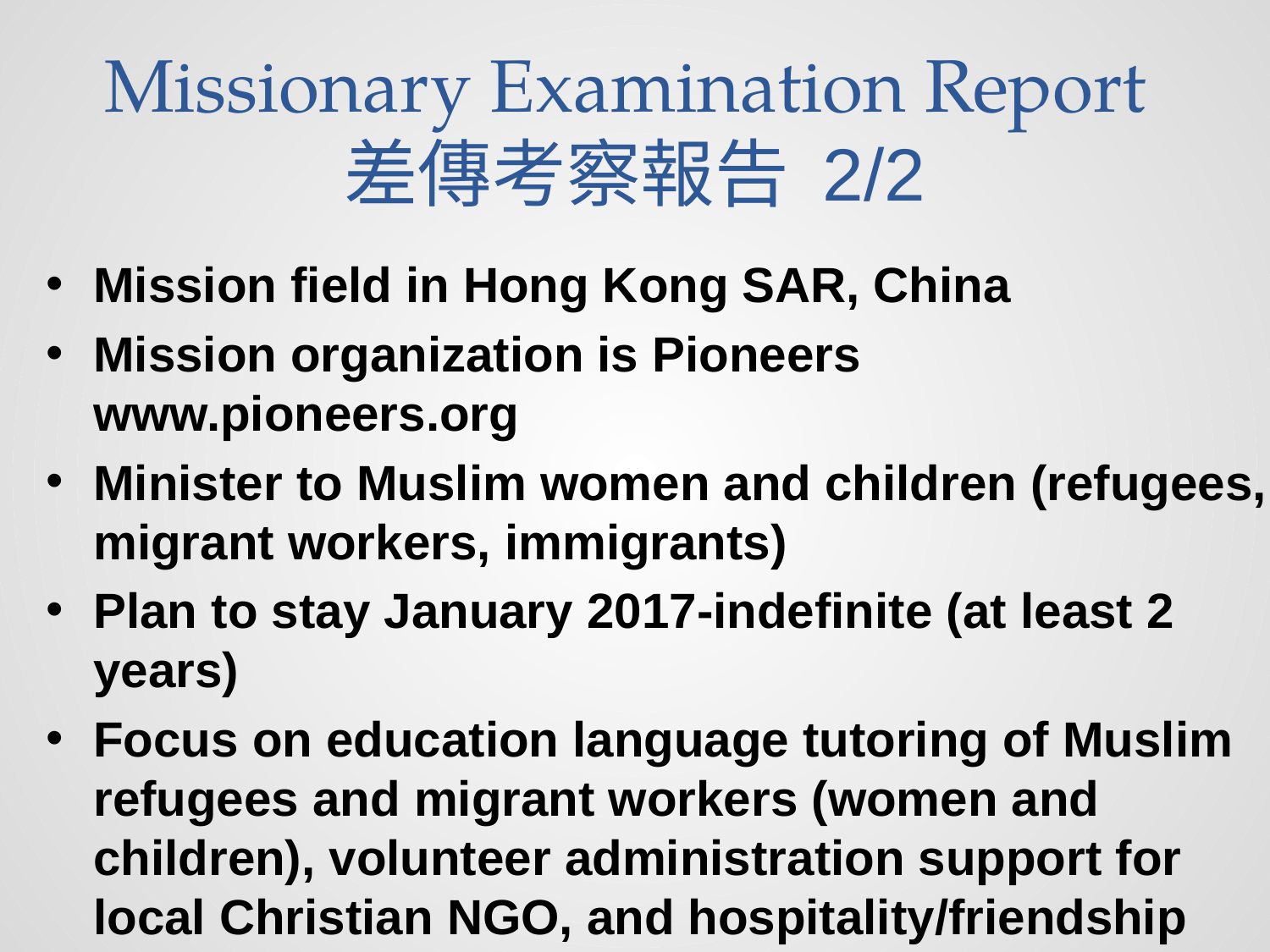

# Missionary Examination Report 差傳考察報告 2/2
Mission field in Hong Kong SAR, China
Mission organization is Pioneers www.pioneers.org
Minister to Muslim women and children (refugees, migrant workers, immigrants)
Plan to stay January 2017-indefinite (at least 2 years)
Focus on education language tutoring of Muslim refugees and migrant workers (women and children), volunteer administration support for local Christian NGO, and hospitality/friendship ministry to the Muslim community.